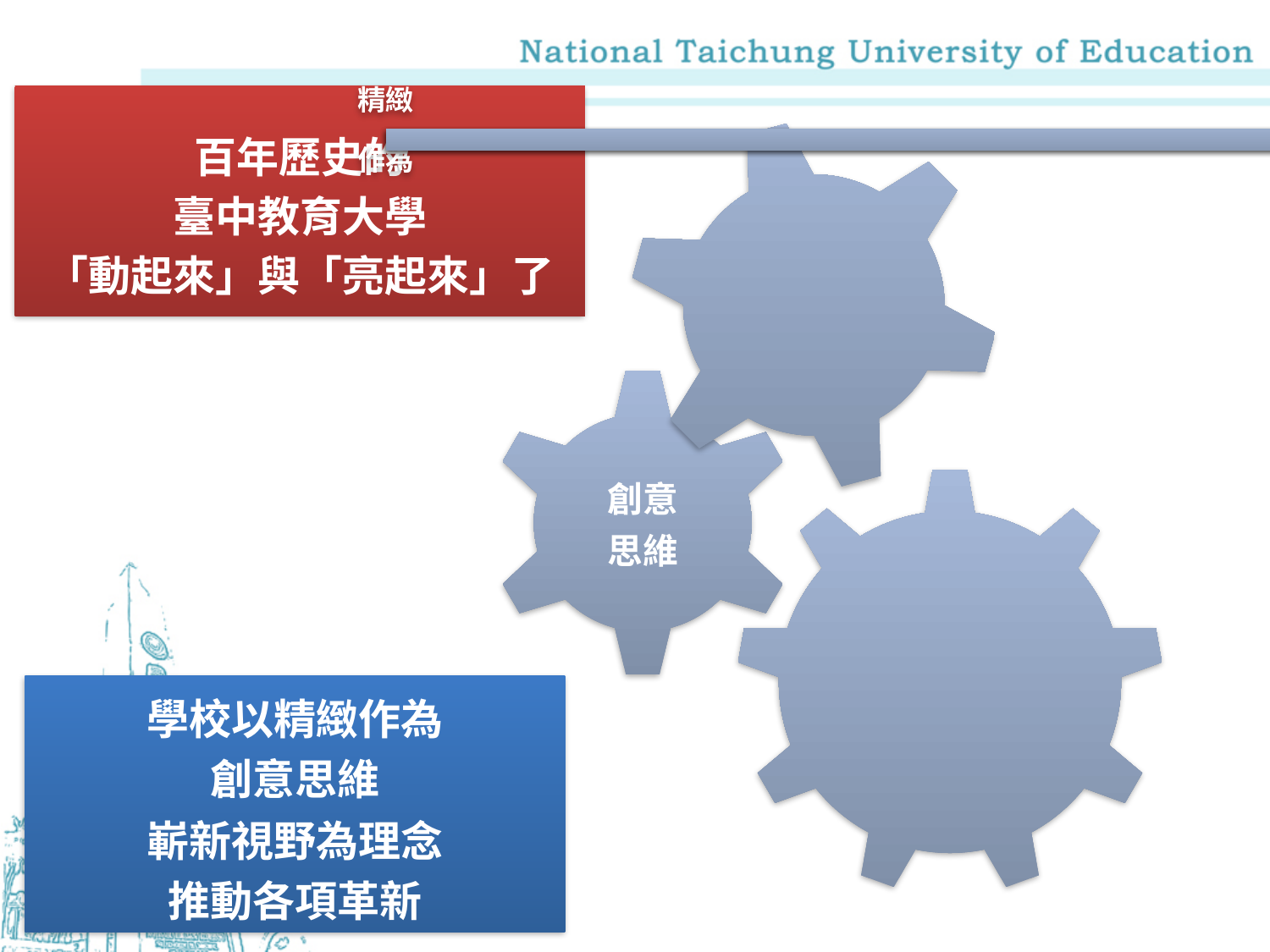

百年歷史的
臺中教育大學
「動起來」與「亮起來」了

嶄新
視野
創意
思維
精緻
作為
學校以精緻作為
創意思維
嶄新視野為理念
推動各項革新